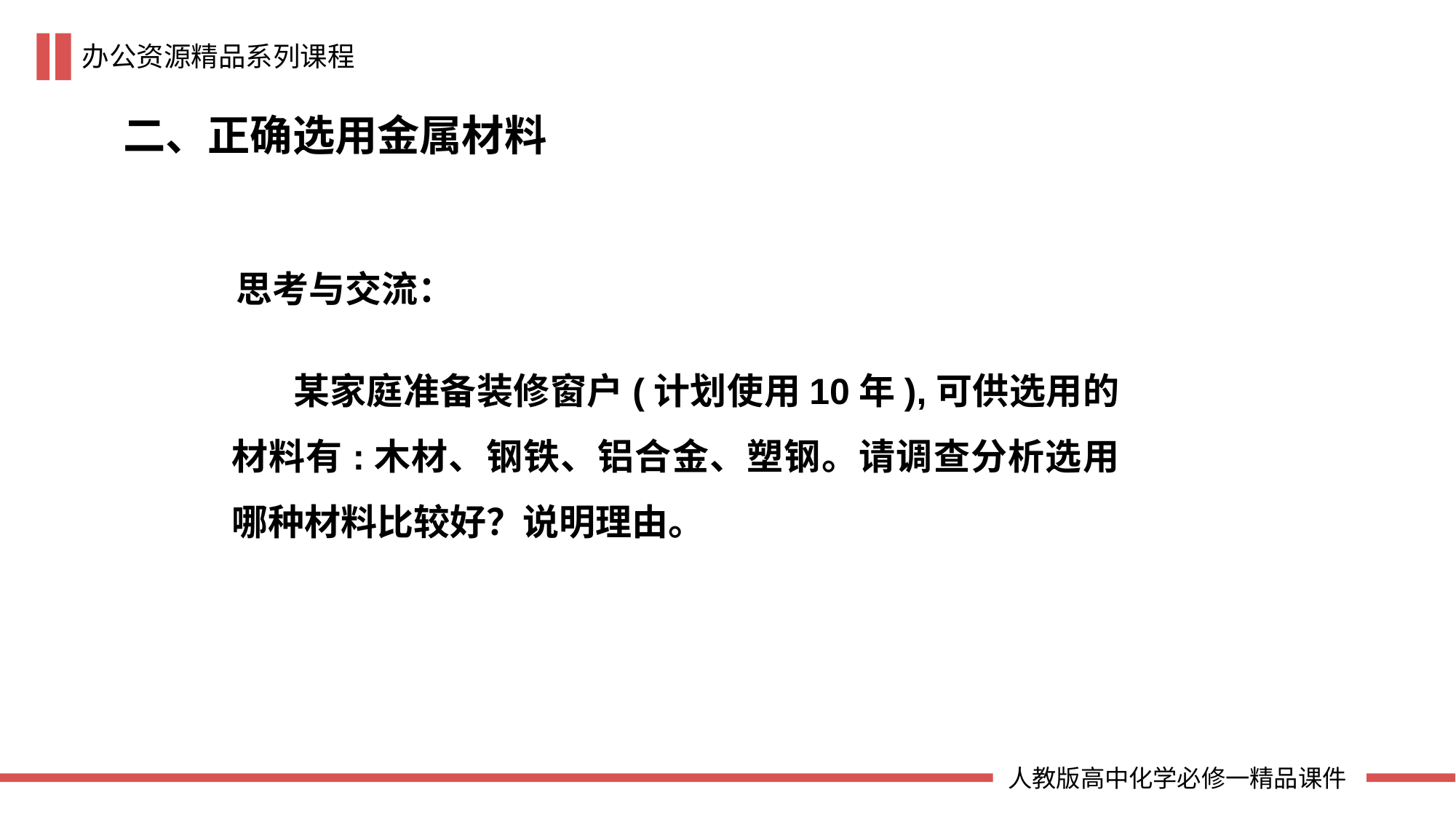

二、正确选用金属材料
思考与交流：
       某家庭准备装修窗户(计划使用10年),可供选用的材料有:木材、钢铁、铝合金、塑钢。请调查分析选用哪种材料比较好？说明理由。